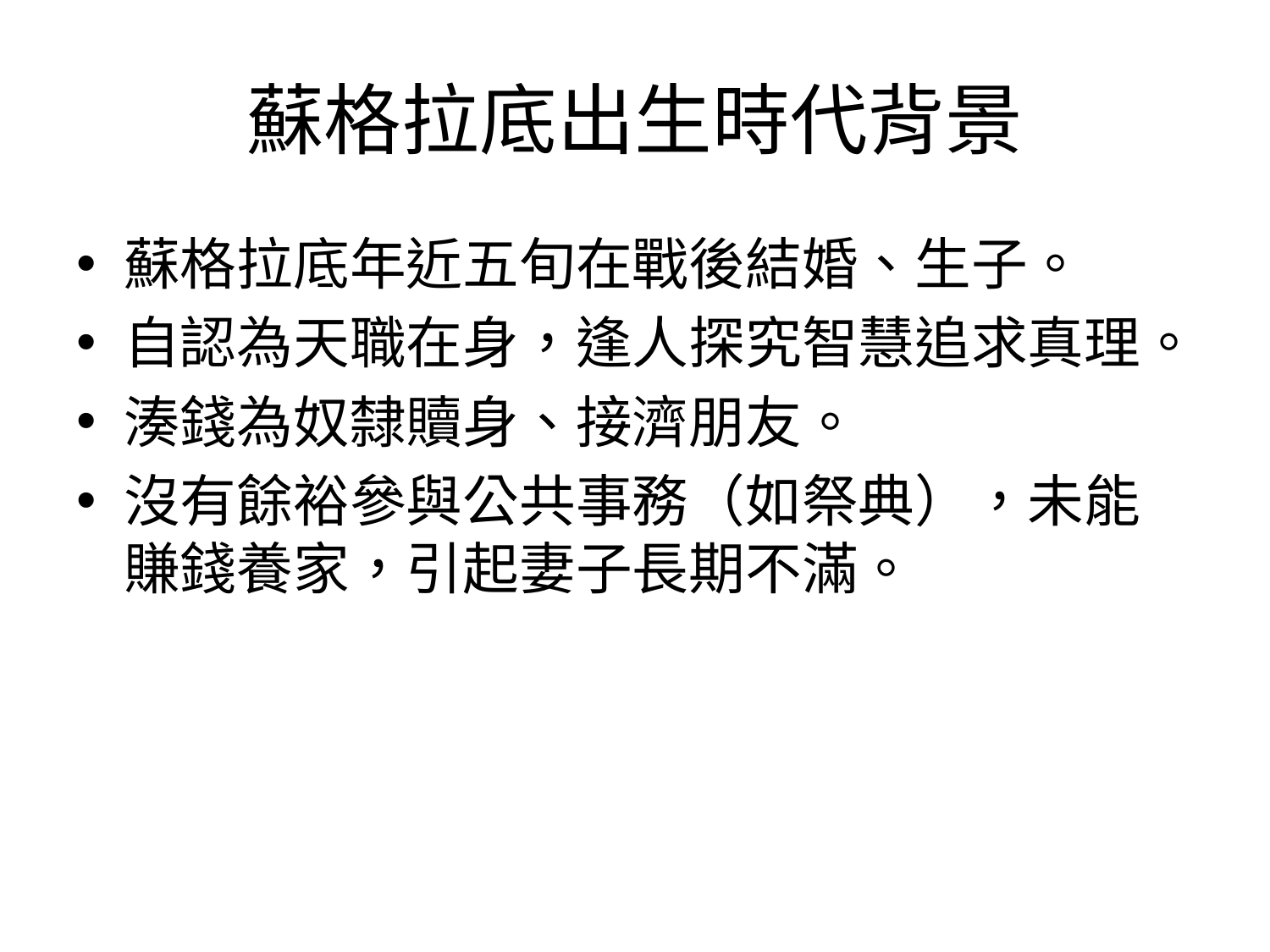

# 蘇格拉底出生時代背景
蘇格拉底年近五旬在戰後結婚、生子。
自認為天職在身，逢人探究智慧追求真理。
湊錢為奴隸贖身、接濟朋友。
沒有餘裕參與公共事務（如祭典），未能賺錢養家，引起妻子長期不滿。